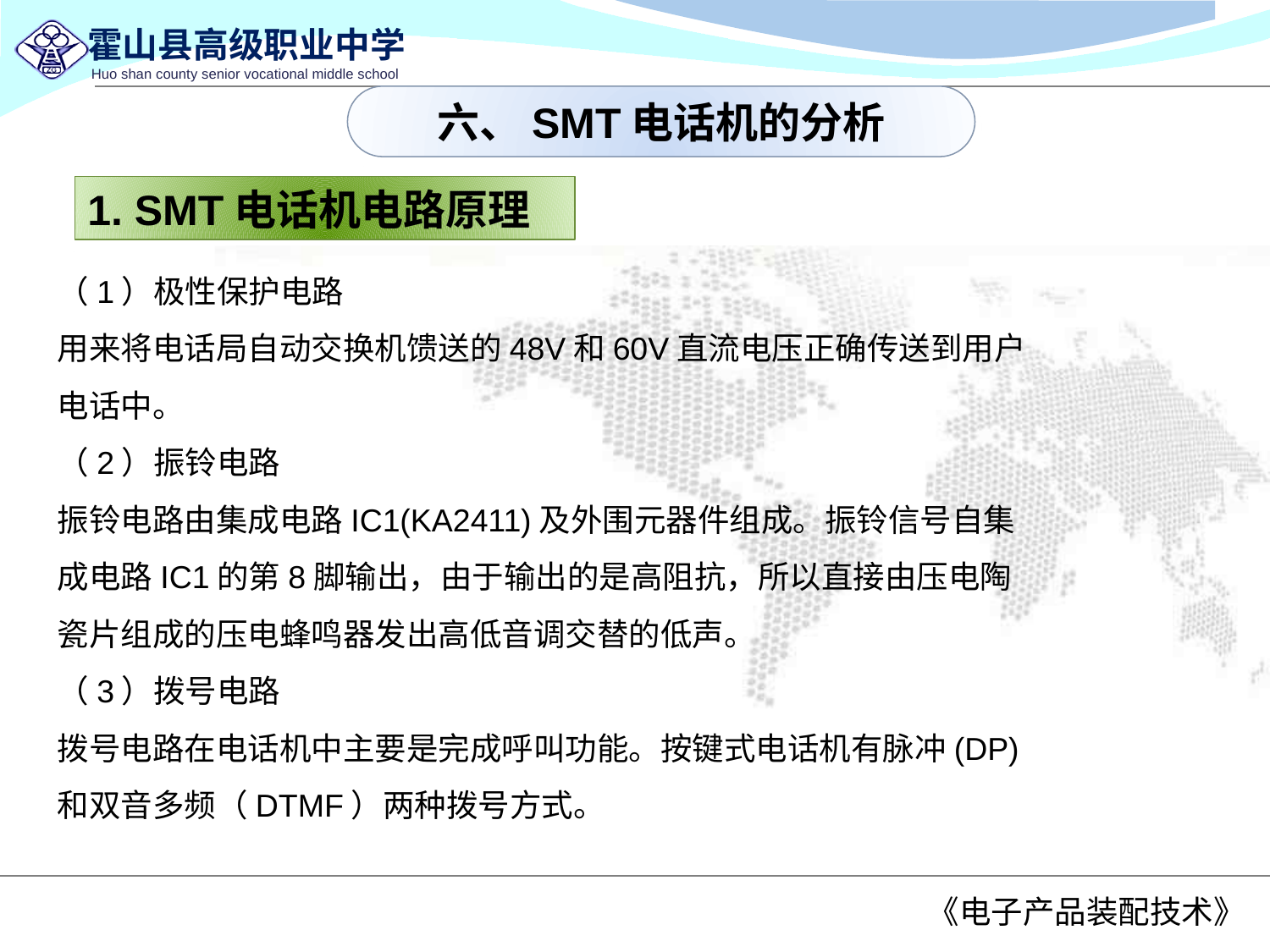

六、SMT电话机的分析
1. SMT电话机电路原理
（1）极性保护电路
用来将电话局自动交换机馈送的48V和60V直流电压正确传送到用户电话中。
（2）振铃电路
振铃电路由集成电路IC1(KA2411)及外围元器件组成。振铃信号自集成电路IC1的第8脚输出，由于输出的是高阻抗，所以直接由压电陶瓷片组成的压电蜂鸣器发出高低音调交替的低声。
（3）拨号电路
拨号电路在电话机中主要是完成呼叫功能。按键式电话机有脉冲(DP)和双音多频（DTMF）两种拨号方式。